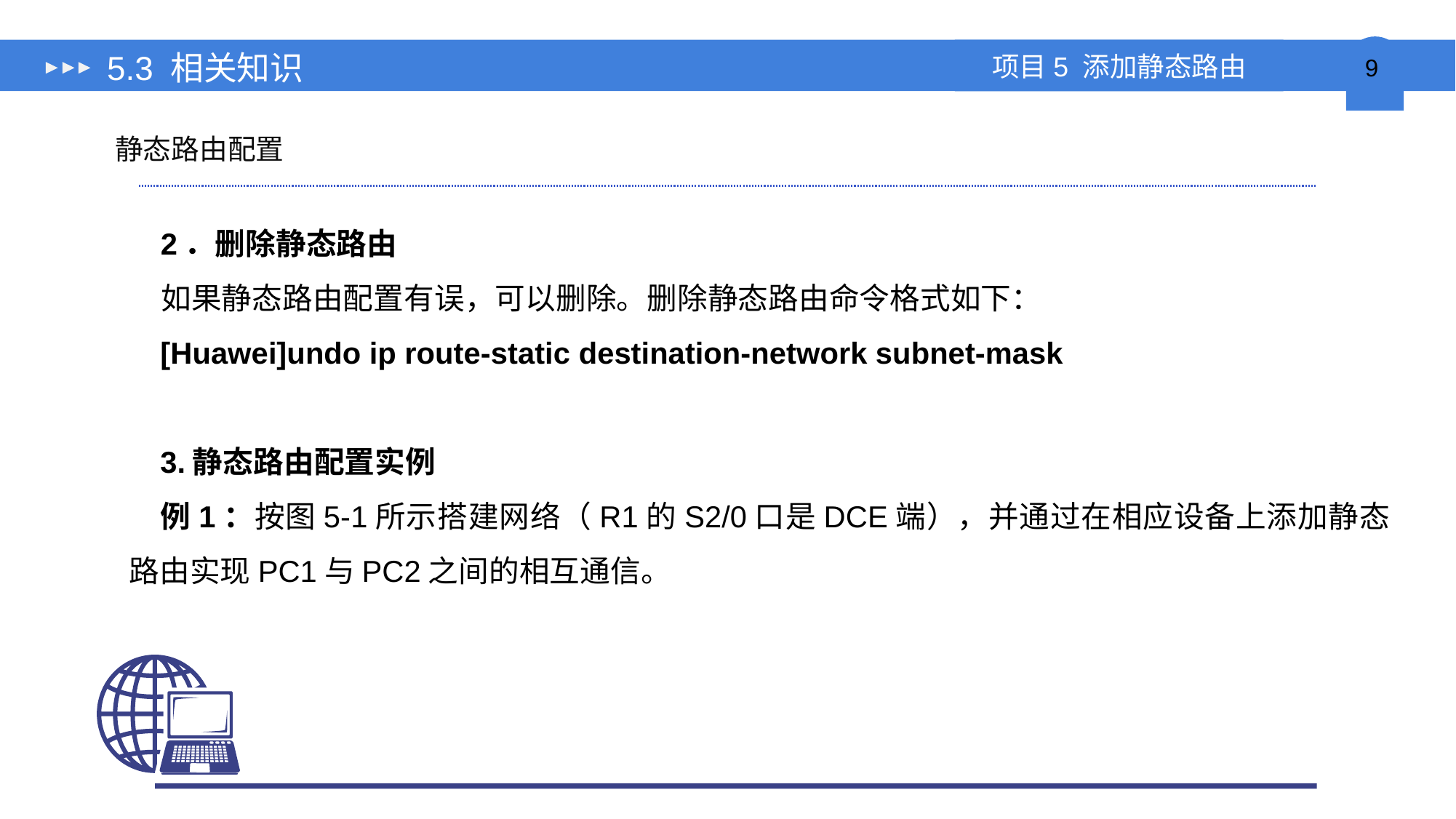

# 5.3 相关知识
静态路由配置

2．删除静态路由
如果静态路由配置有误，可以删除。删除静态路由命令格式如下：
[Huawei]undo ip route-static destination-network subnet-mask

3.静态路由配置实例
例1：按图5-1所示搭建网络（R1的S2/0口是DCE端），并通过在相应设备上添加静态路由实现PC1与PC2之间的相互通信。